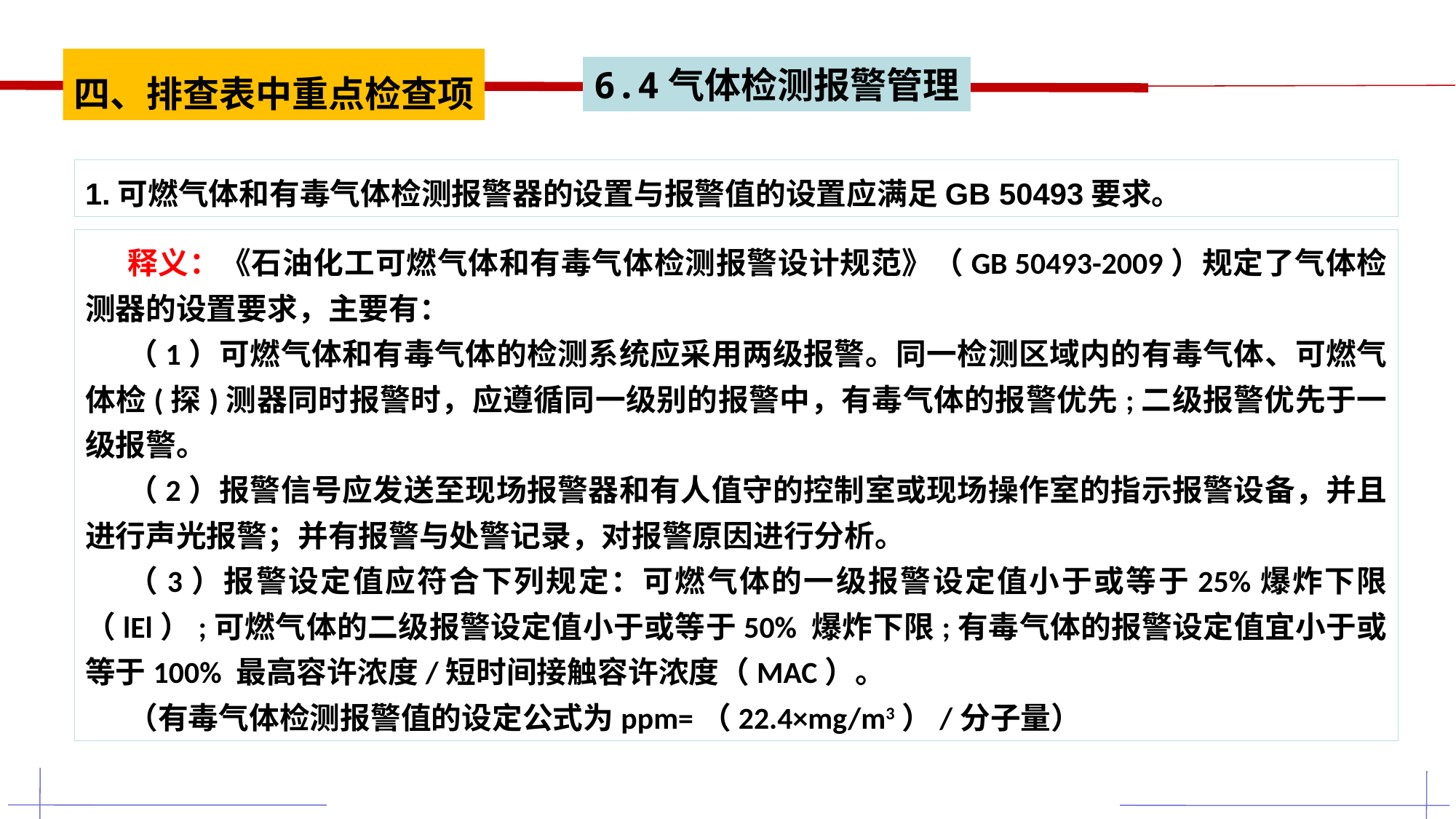

四、排查表中重点检查项
6.4气体检测报警管理
1.可燃气体和有毒气体检测报警器的设置与报警值的设置应满足GB 50493要求。
释义：《石油化工可燃气体和有毒气体检测报警设计规范》（GB 50493-2009）规定了气体检测器的设置要求，主要有：
（1）可燃气体和有毒气体的检测系统应采用两级报警。同一检测区域内的有毒气体、可燃气体检(探)测器同时报警时，应遵循同一级别的报警中，有毒气体的报警优先;二级报警优先于一级报警。
（2）报警信号应发送至现场报警器和有人值守的控制室或现场操作室的指示报警设备，并且进行声光报警；并有报警与处警记录，对报警原因进行分析。
（3）报警设定值应符合下列规定：可燃气体的一级报警设定值小于或等于25%爆炸下限（lEl）;可燃气体的二级报警设定值小于或等于50% 爆炸下限;有毒气体的报警设定值宜小于或等于100% 最高容许浓度/短时间接触容许浓度（MAC）。
（有毒气体检测报警值的设定公式为ppm=（22.4×mg/m3）/分子量）
105